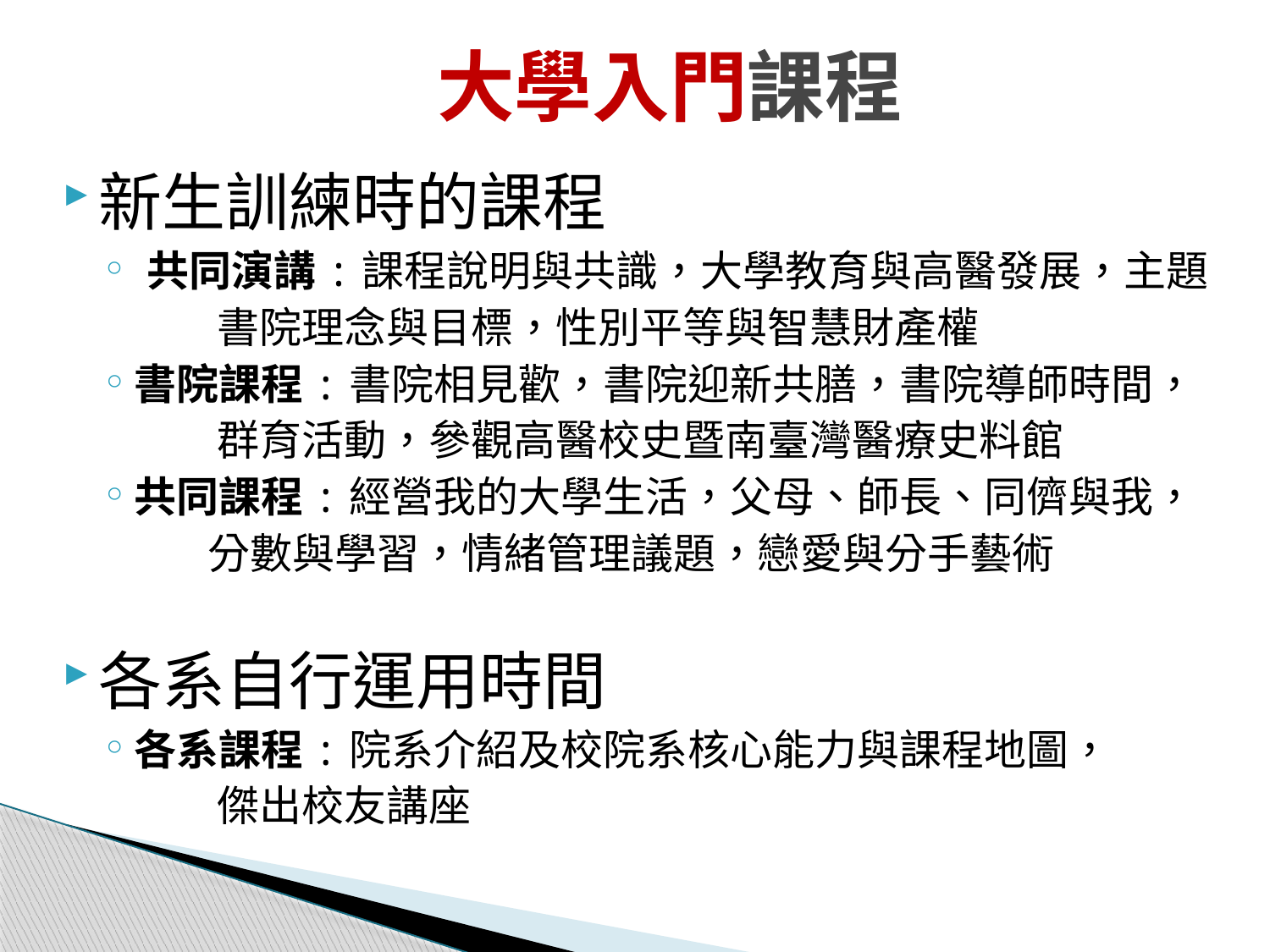

# 大學入門課程
新生訓練時的課程
共同演講:課程說明與共識，大學教育與高醫發展，主題
           書院理念與目標，性別平等與智慧財產權
書院課程:書院相見歡，書院迎新共膳，書院導師時間，
           群育活動，參觀高醫校史暨南臺灣醫療史料館
共同課程:經營我的大學生活，父母、師長、同儕與我，
          分數與學習，情緒管理議題，戀愛與分手藝術

各系自行運用時間
各系課程:院系介紹及校院系核心能力與課程地圖，
           傑出校友講座